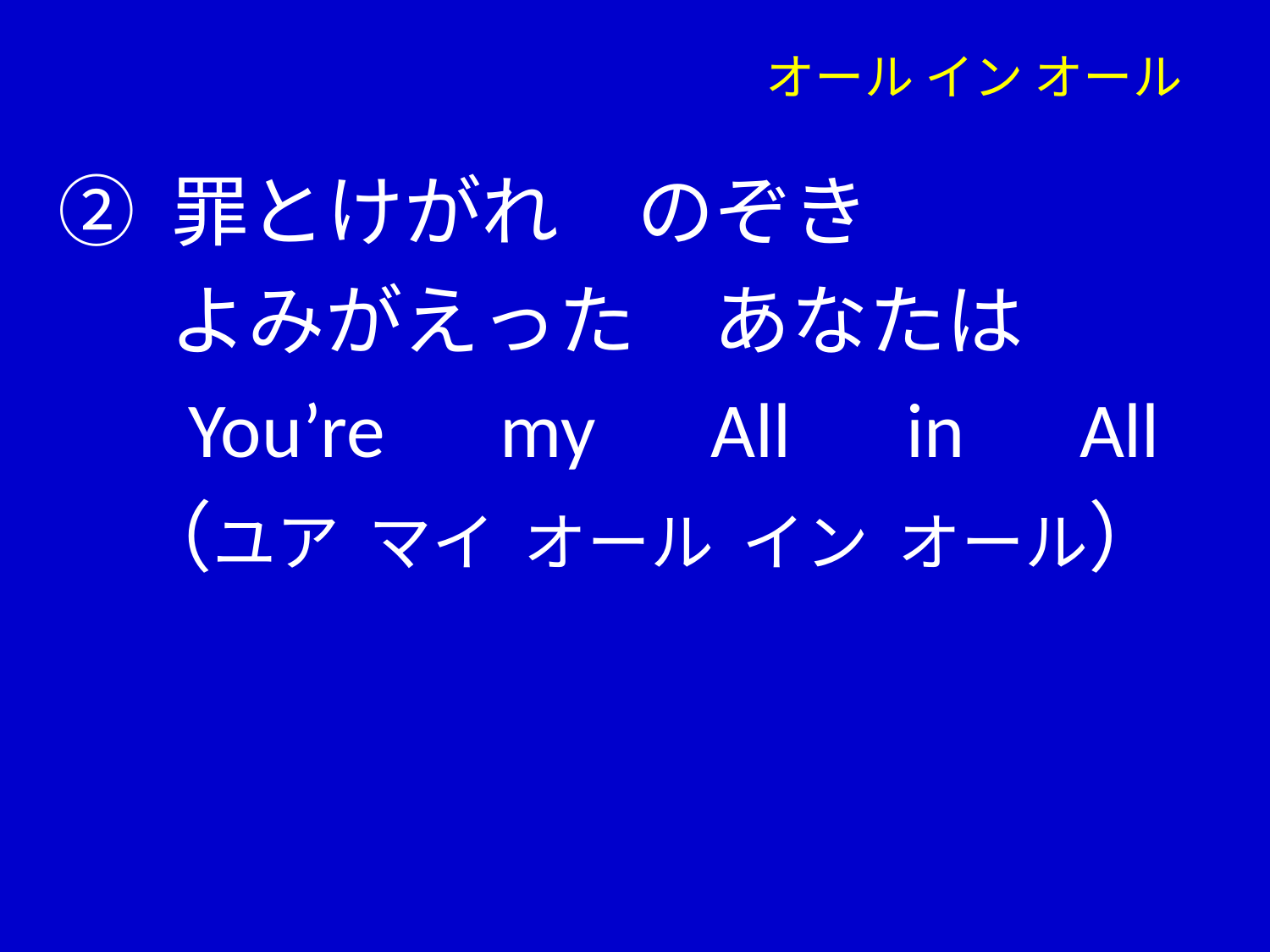

# オール イン オール
➁ 罪とけがれ　のぞき
　  よみがえった　あなたは
　  You’re　my　All　in　All
　（ユア  マイ  オール  イン  オール）